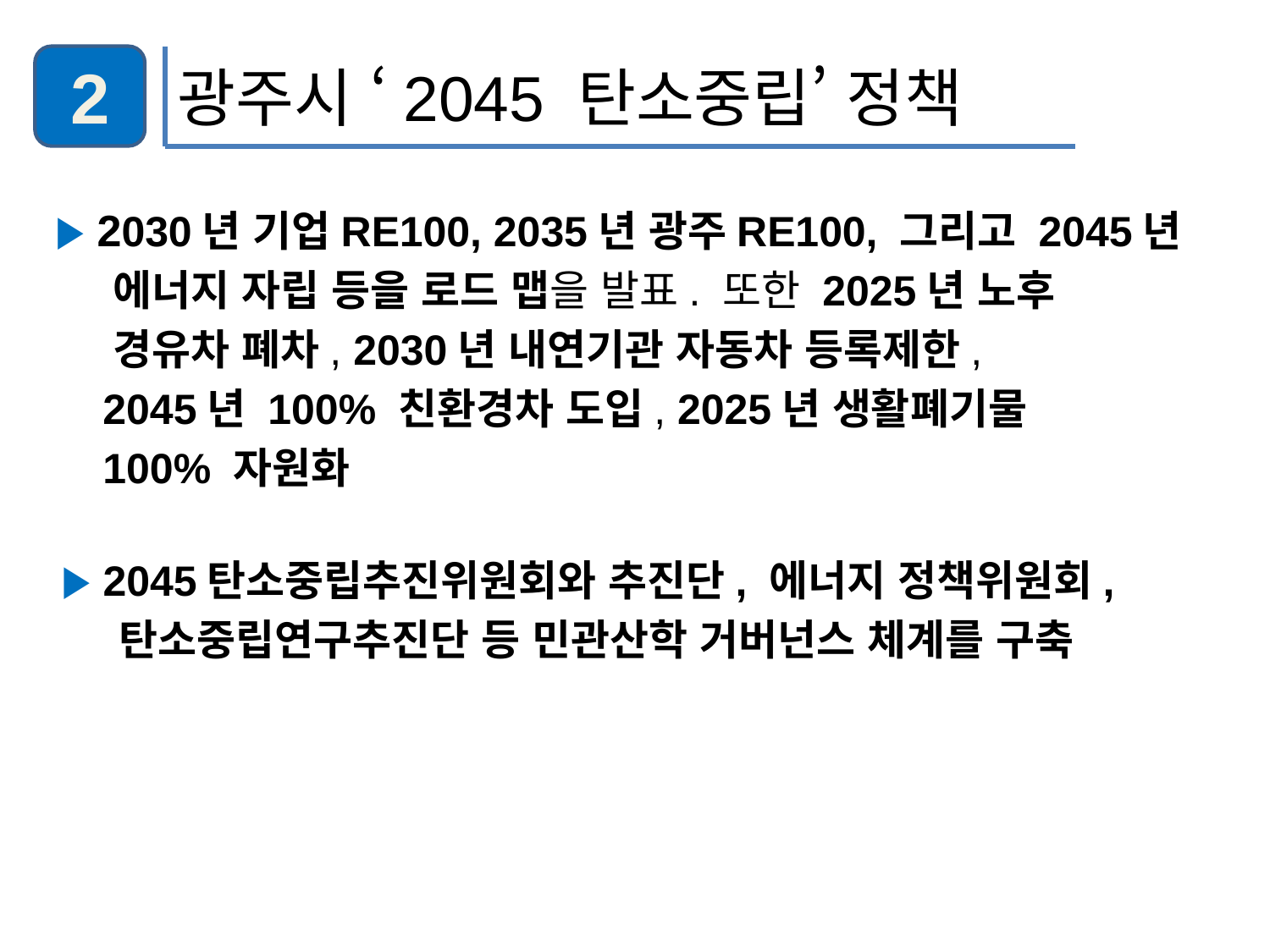

2
광주시 ‘2045 탄소중립’ 정책
▶ 2030년 기업RE100, 2035년 광주RE100, 그리고 2045년
    에너지 자립 등을 로드 맵을 발표. 또한 2025년 노후
    경유차 폐차, 2030년 내연기관 자동차 등록제한,
    2045년 100% 친환경차 도입, 2025년 생활폐기물
    100% 자원화

▶ 2045탄소중립추진위원회와 추진단, 에너지 정책위원회,
    탄소중립연구추진단 등 민관산학 거버넌스 체계를 구축